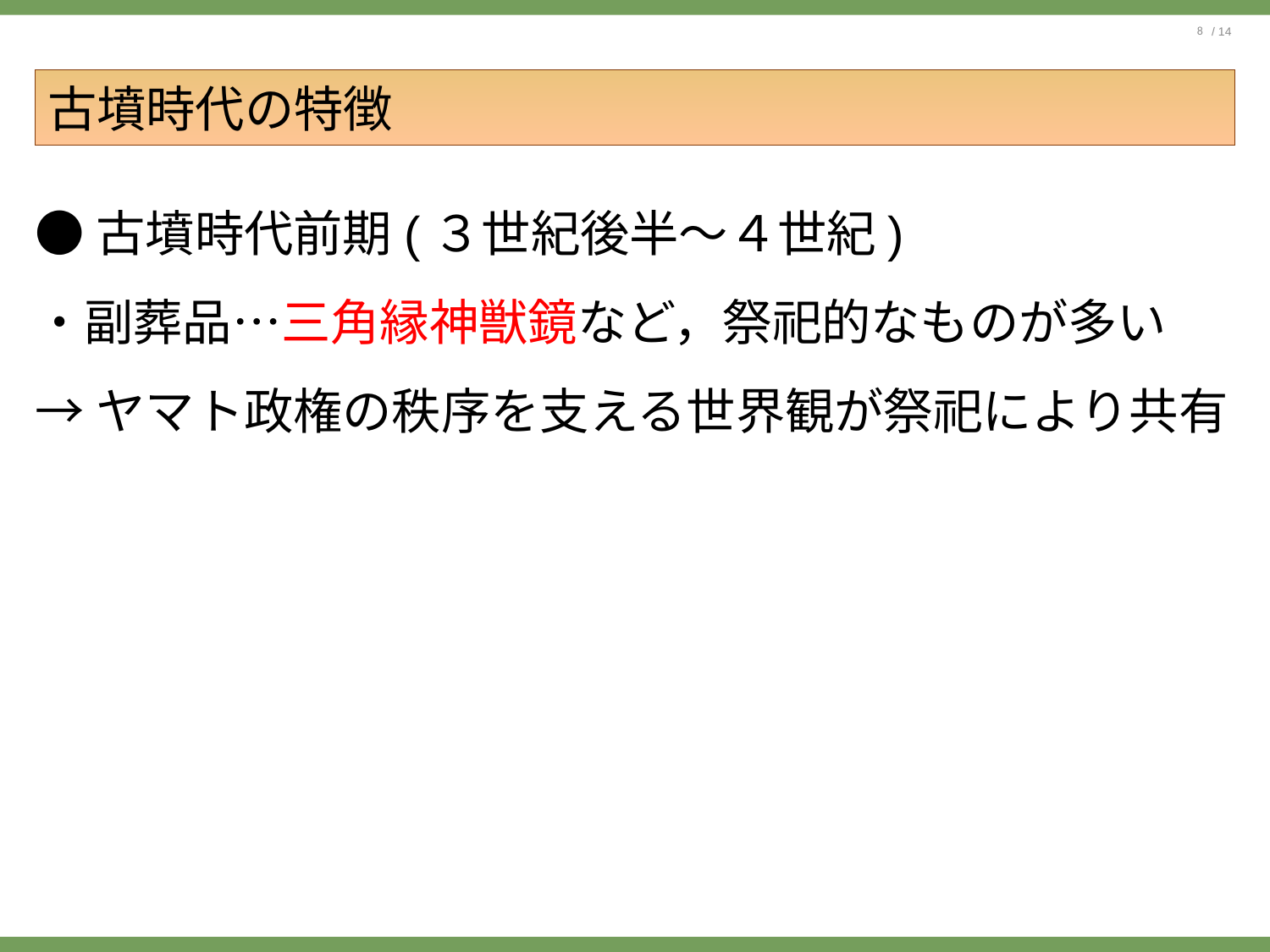

# 古墳時代の特徴
●古墳時代前期(３世紀後半～４世紀)
・副葬品…三角縁神獣鏡など，祭祀的なものが多い
→ヤマト政権の秩序を支える世界観が祭祀により共有